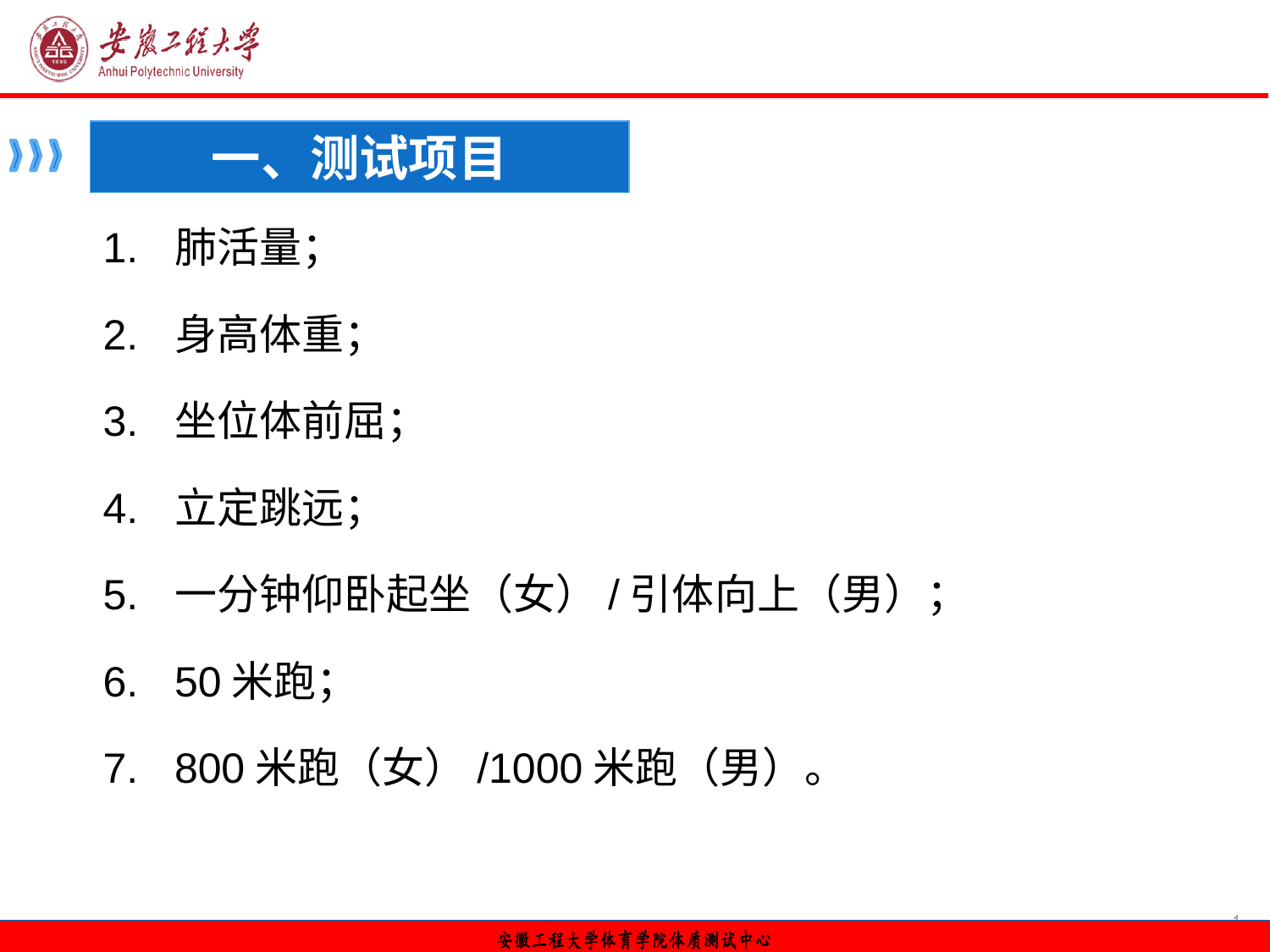

一、测试项目

肺活量；
身高体重；
坐位体前屈；
立定跳远；
一分钟仰卧起坐（女）/引体向上（男）；
50米跑；
800米跑（女）/1000米跑（男）。
3